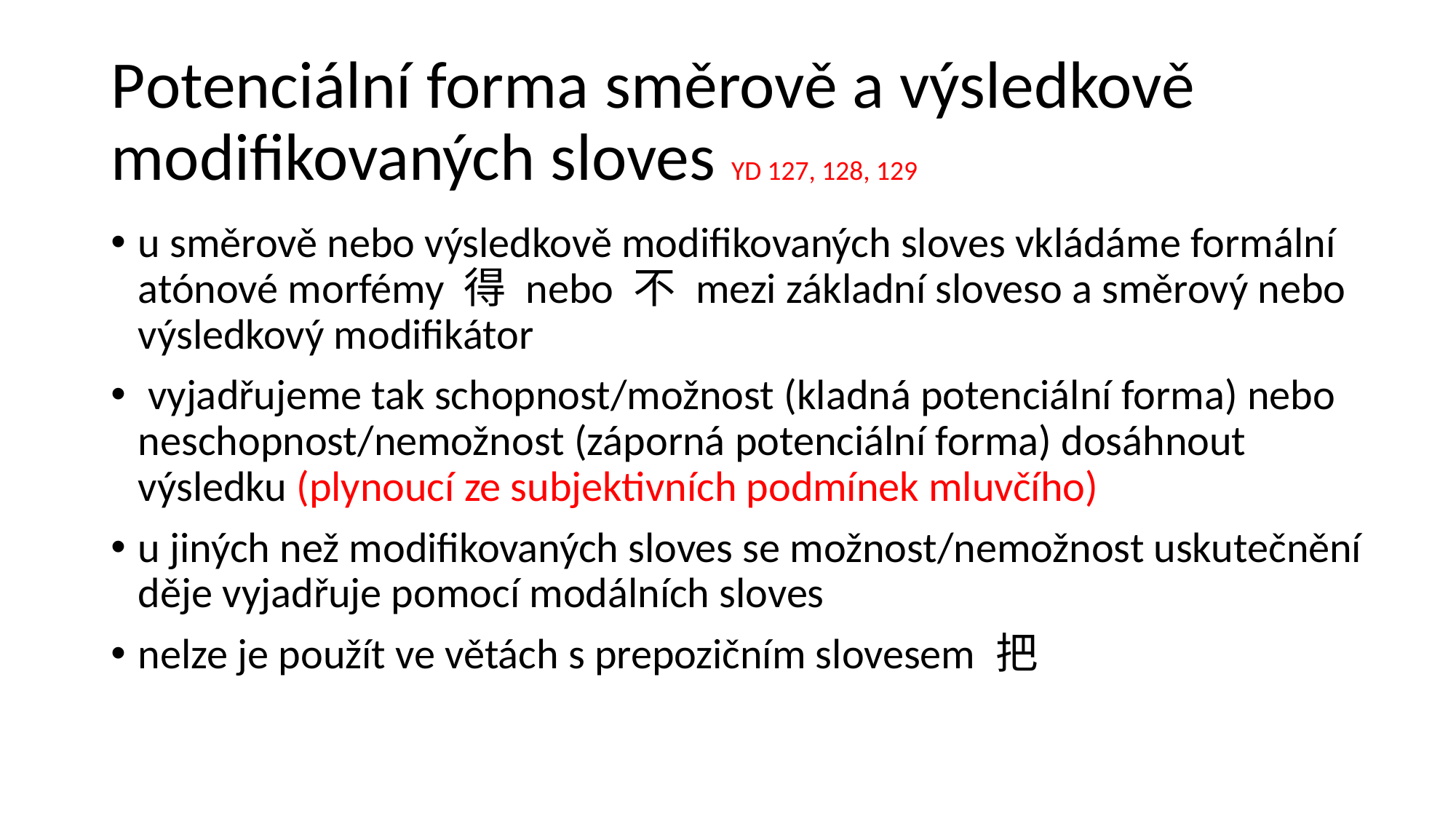

# Potenciální forma směrově a výsledkově modifikovaných sloves YD 127, 128, 129
u směrově nebo výsledkově modifikovaných sloves vkládáme formální atónové morfémy 得 nebo 不 mezi základní sloveso a směrový nebo výsledkový modifikátor
 vyjadřujeme tak schopnost/možnost (kladná potenciální forma) nebo neschopnost/nemožnost (záporná potenciální forma) dosáhnout výsledku (plynoucí ze subjektivních podmínek mluvčího)
u jiných než modifikovaných sloves se možnost/nemožnost uskutečnění děje vyjadřuje pomocí modálních sloves
nelze je použít ve větách s prepozičním slovesem 把